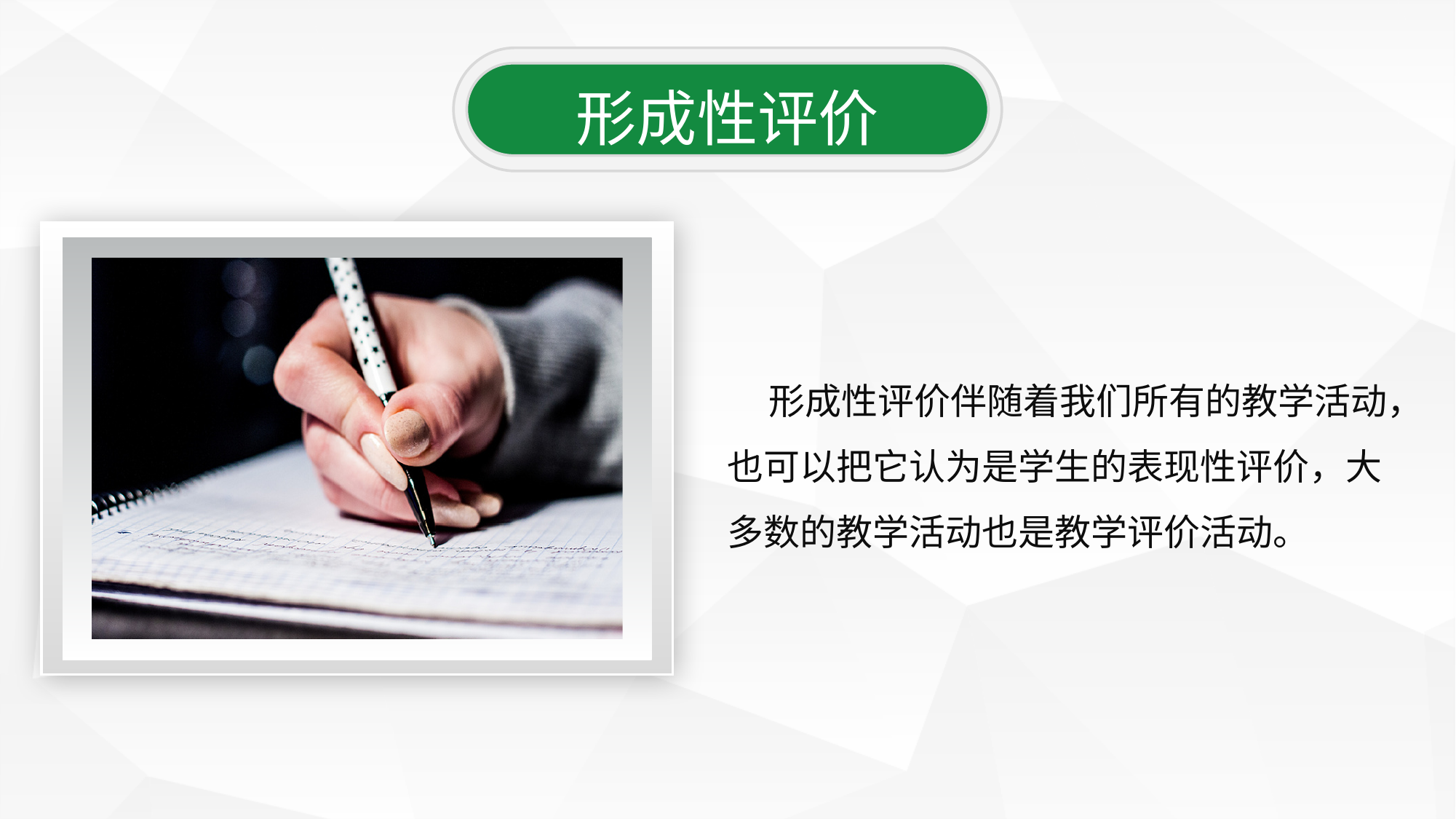

形成性评价

    形成性评价伴随着我们所有的教学活动，也可以把它认为是学生的表现性评价，大多数的教学活动也是教学评价活动。